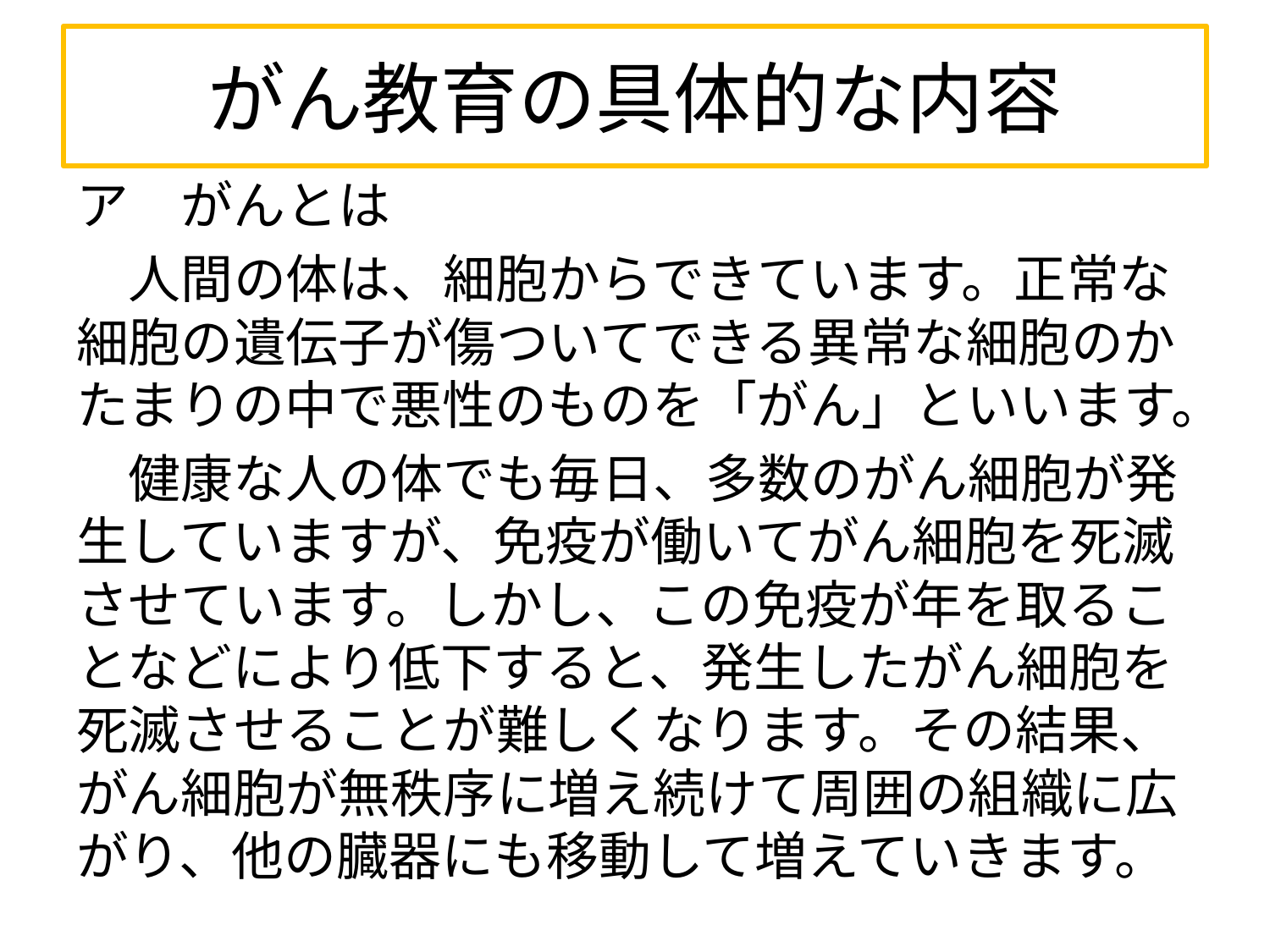

# がん教育の具体的な内容
ア　がんとは
　人間の体は、細胞からできています。正常な細胞の遺伝子が傷ついてできる異常な細胞のかたまりの中で悪性のものを「がん」といいます。
　健康な人の体でも毎日、多数のがん細胞が発生していますが、免疫が働いてがん細胞を死滅させています。しかし、この免疫が年を取ることなどにより低下すると、発生したがん細胞を死滅させることが難しくなります。その結果、がん細胞が無秩序に増え続けて周囲の組織に広がり、他の臓器にも移動して増えていきます。